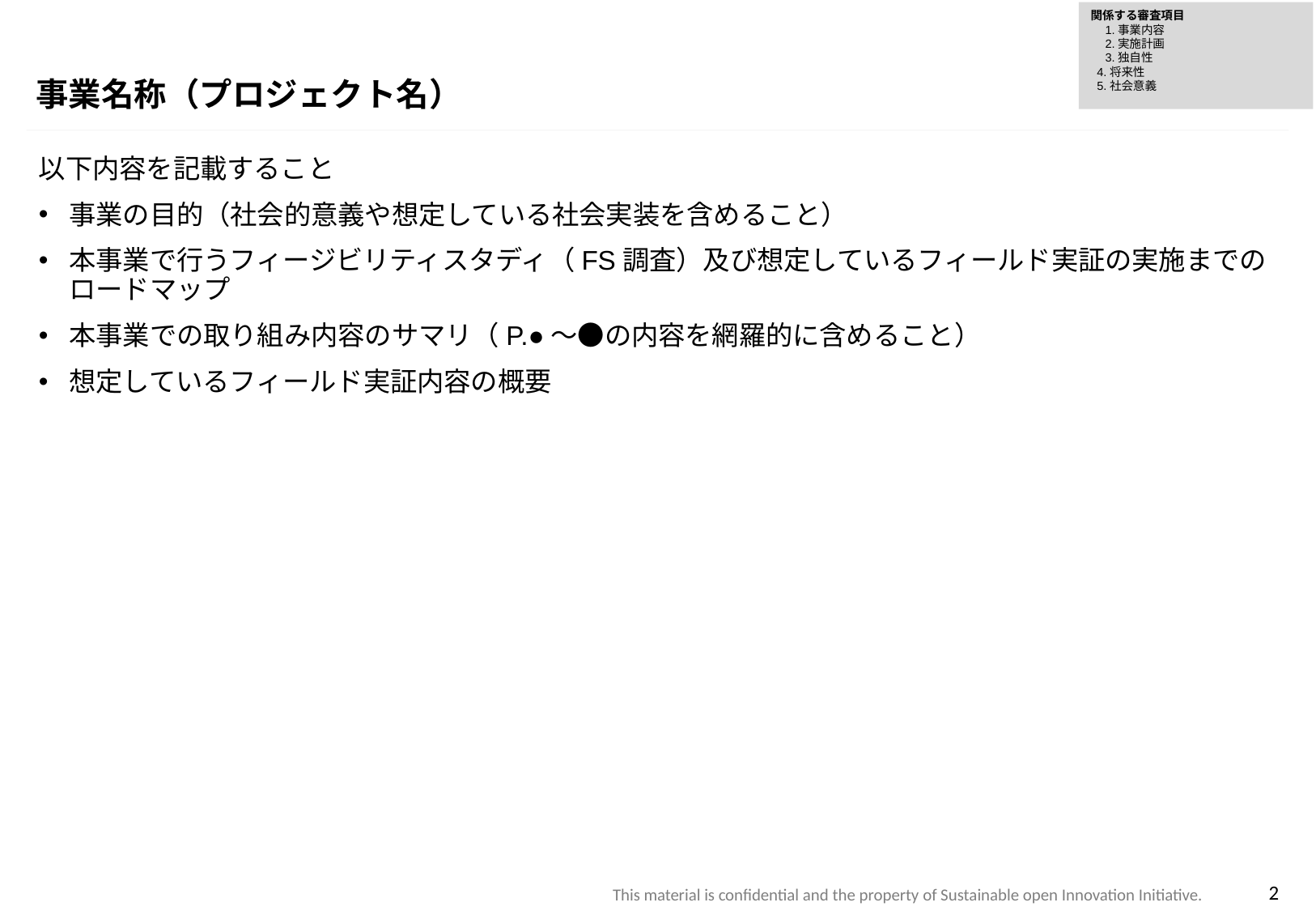

関係する審査項目
　1.事業内容
　2.実施計画
　3.独自性
  4.将来性
  5.社会意義
事業名称（プロジェクト名）
以下内容を記載すること
事業の目的（社会的意義や想定している社会実装を含めること）
本事業で行うフィージビリティスタディ（FS調査）及び想定しているフィールド実証の実施までのロードマップ
本事業での取り組み内容のサマリ（P.●～●の内容を網羅的に含めること）
想定しているフィールド実証内容の概要